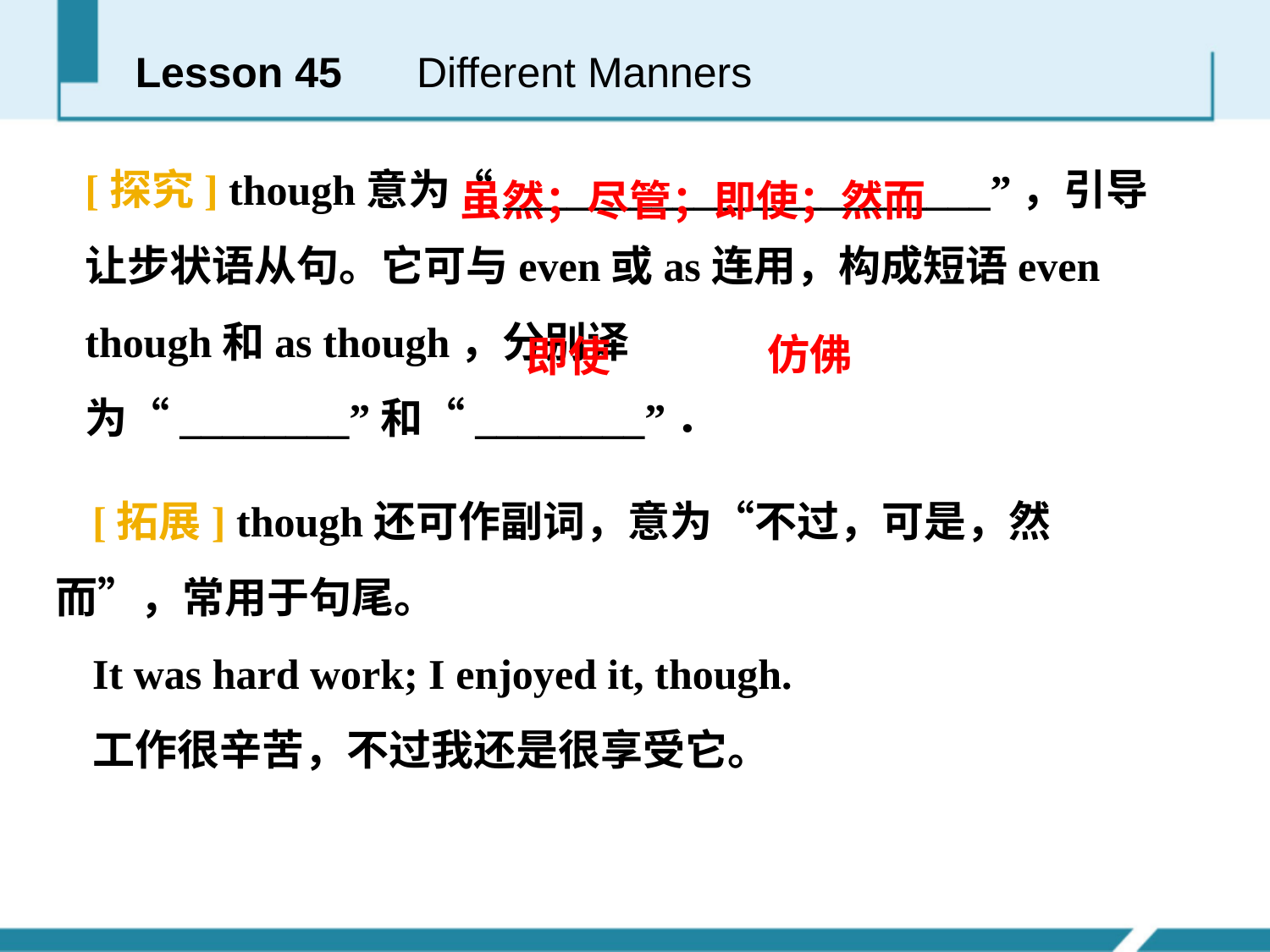

Lesson 45 　Different Manners

[探究] though意为“_______________________”，引导让步状语从句。它可与even或as连用，构成短语even though和as though，分别译为“________”和“________”．
虽然；尽管；即使；然而
　仿佛
即使

[拓展] though还可作副词，意为“不过，可是，然而”，常用于句尾。
It was hard work; I enjoyed it, though.
工作很辛苦，不过我还是很享受它。